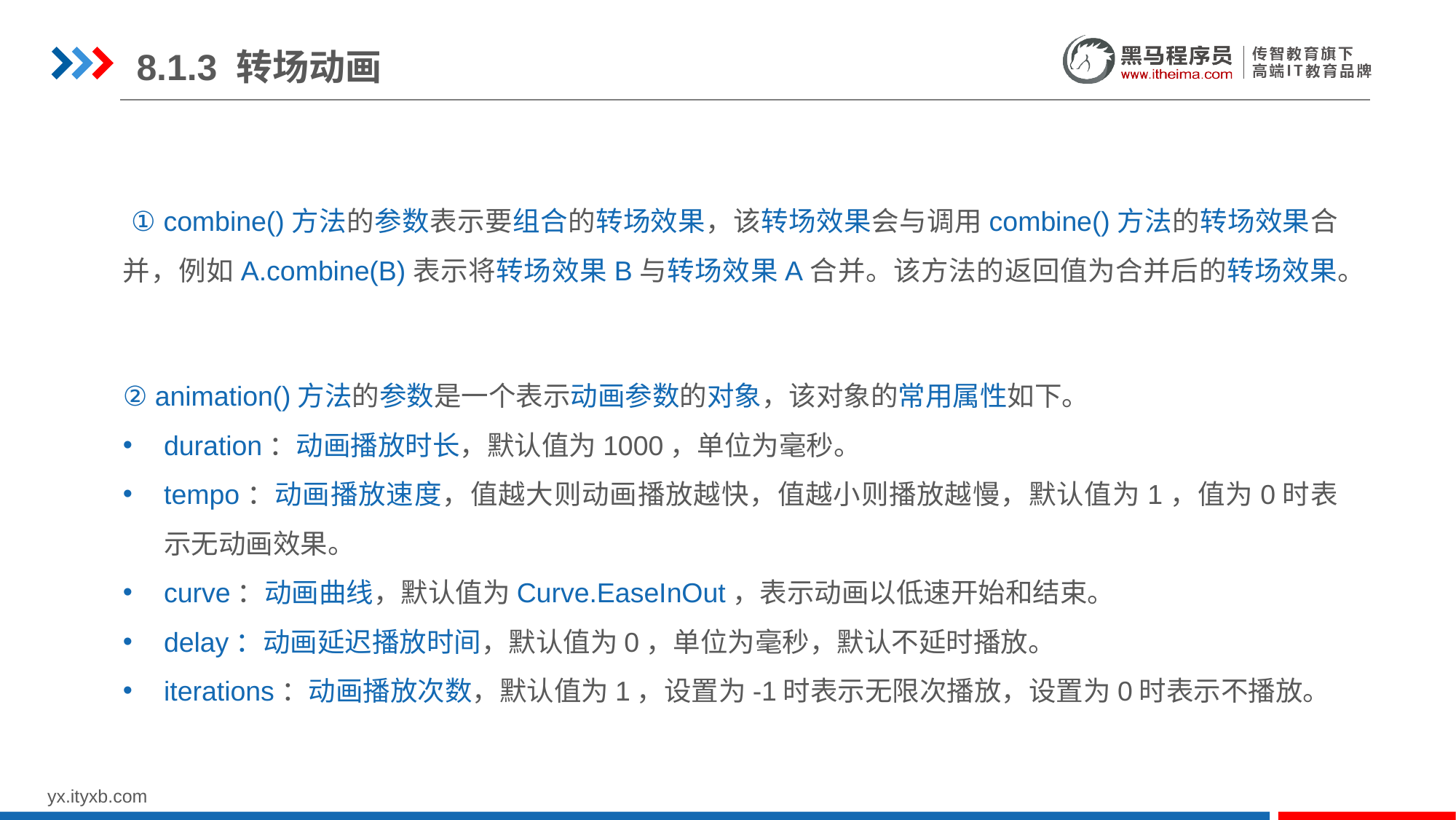

8.1.3 转场动画
 ① combine()方法的参数表示要组合的转场效果，该转场效果会与调用combine()方法的转场效果合并，例如A.combine(B)表示将转场效果B与转场效果A合并。该方法的返回值为合并后的转场效果。

② animation()方法的参数是一个表示动画参数的对象，该对象的常用属性如下。
duration：动画播放时长，默认值为1000，单位为毫秒。
tempo：动画播放速度，值越大则动画播放越快，值越小则播放越慢，默认值为1，值为0时表示无动画效果。
curve：动画曲线，默认值为Curve.EaseInOut，表示动画以低速开始和结束。
delay：动画延迟播放时间，默认值为0，单位为毫秒，默认不延时播放。
iterations：动画播放次数，默认值为1，设置为-1时表示无限次播放，设置为0时表示不播放。